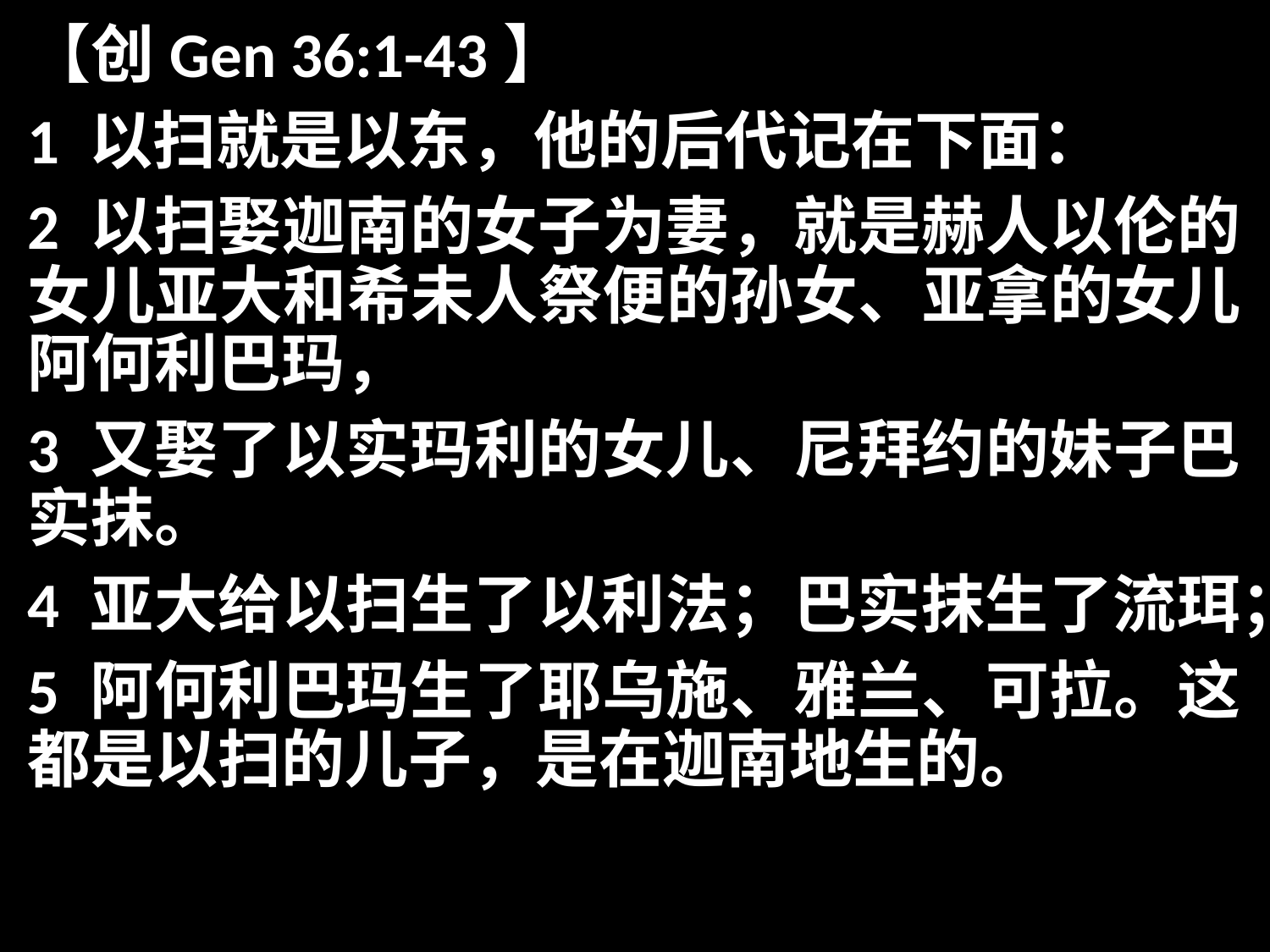

【创Gen 36:1-43】
1 以扫就是以东，他的后代记在下面：
2 以扫娶迦南的女子为妻，就是赫人以伦的女儿亚大和希未人祭便的孙女、亚拿的女儿阿何利巴玛，
3 又娶了以实玛利的女儿、尼拜约的妹子巴实抹。
4 亚大给以扫生了以利法；巴实抹生了流珥；
5 阿何利巴玛生了耶乌施、雅兰、可拉。这都是以扫的儿子，是在迦南地生的。